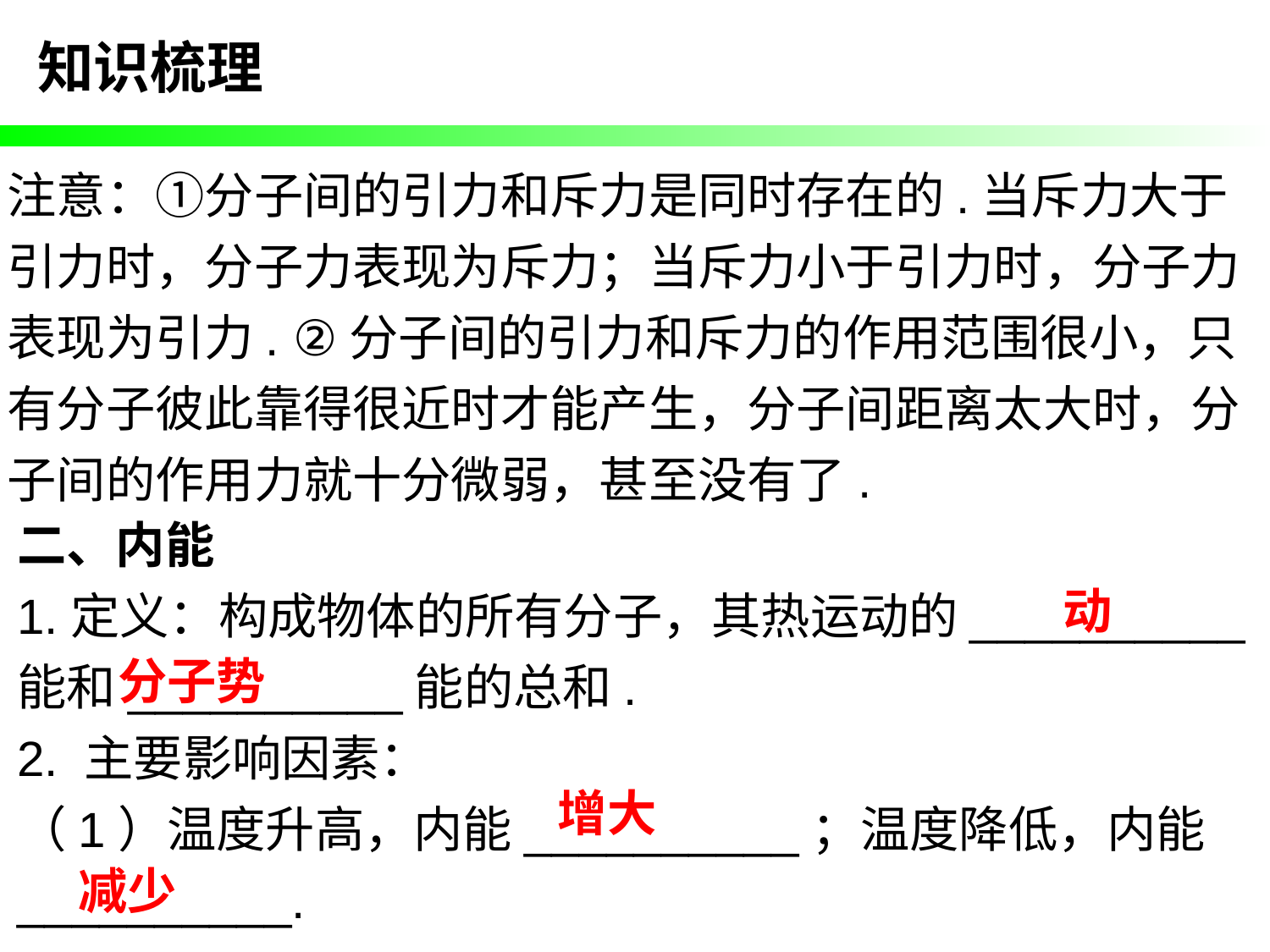

知识梳理

注意：①分子间的引力和斥力是同时存在的.当斥力大于引力时，分子力表现为斥力；当斥力小于引力时，分子力表现为引力. ②分子间的引力和斥力的作用范围很小，只有分子彼此靠得很近时才能产生，分子间距离太大时，分子间的作用力就十分微弱，甚至没有了.
二、内能
1.定义：构成物体的所有分子，其热运动的__________能和__________能的总和.
2. 主要影响因素：
（1）温度升高，内能__________；温度降低，内能__________.
动
分子势
增大
减少